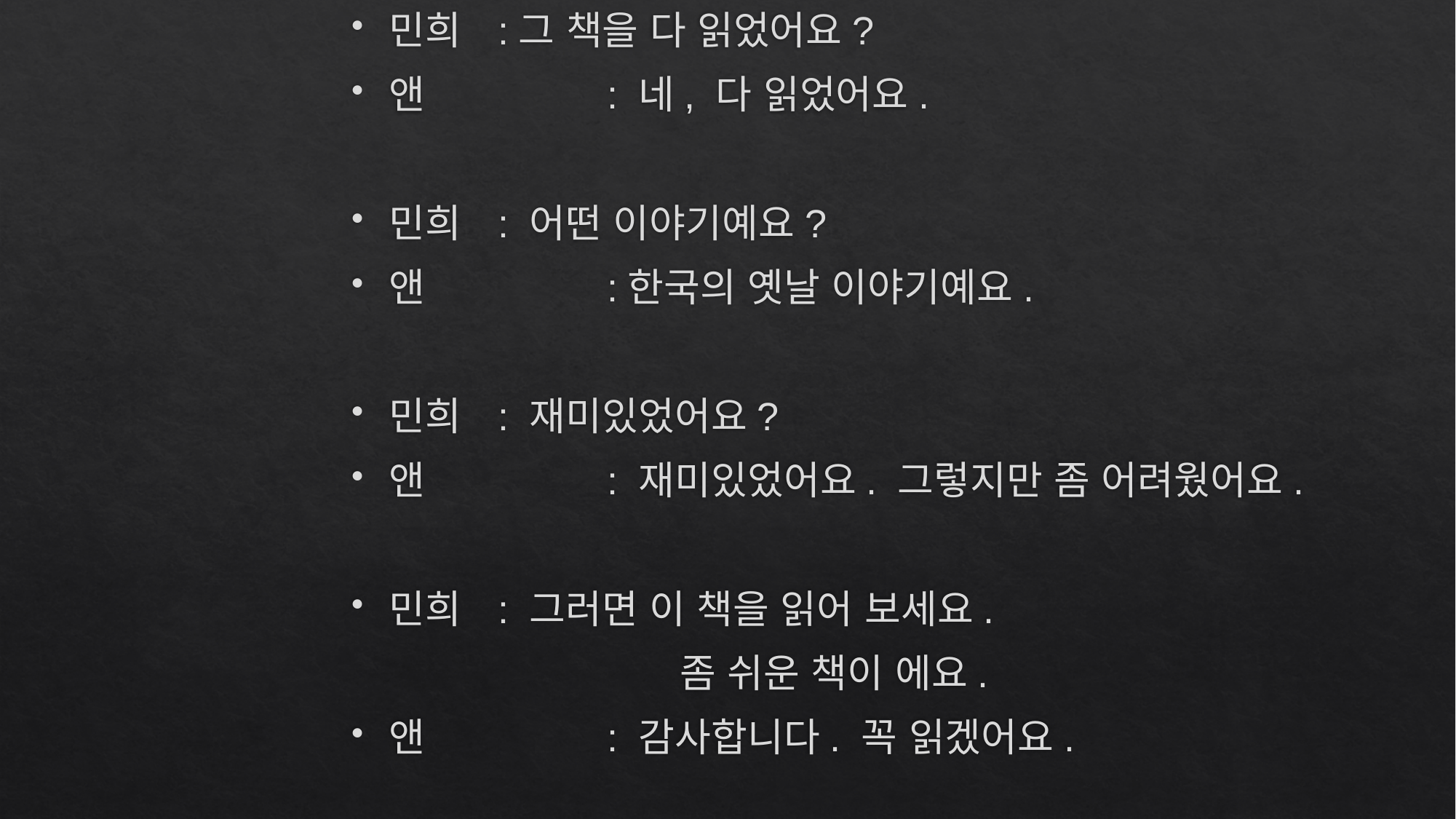

민희 	:그 책을 다 읽었어요?
앤 		: 네, 다 읽었어요.

민희 	: 어떤 이야기예요?
앤		:한국의 옛날 이야기예요.

민희	: 재미있었어요?
앤 		: 재미있었어요. 그렇지만 좀 어려웠어요.

민희 	: 그러면 이 책을 읽어 보세요.
			좀 쉬운 책이 에요.
앤 		: 감사합니다. 꼭 읽겠어요.